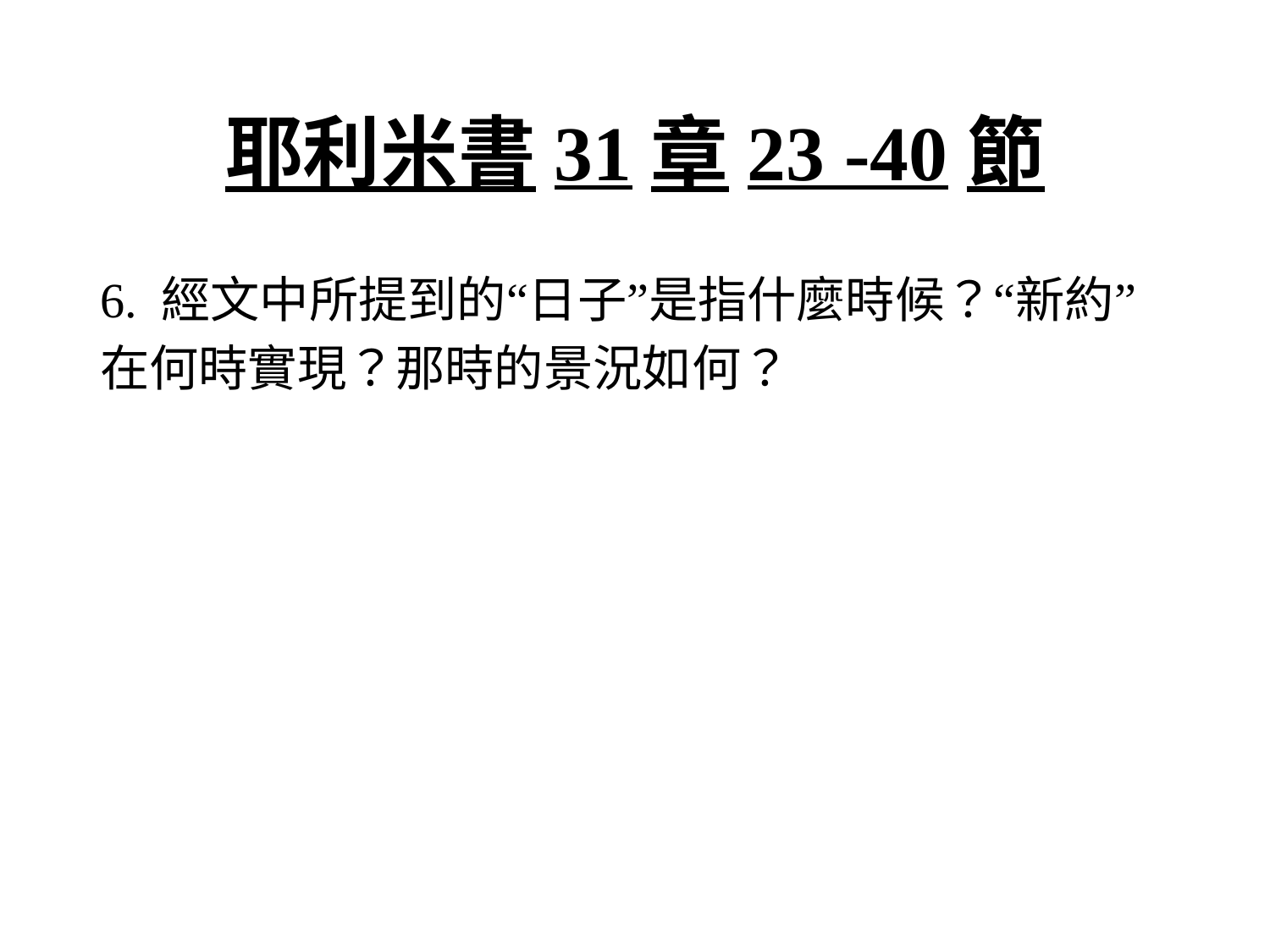

# 耶利米書31章23 -40節
6. 經文中所提到的“日子”是指什麼時候？“新約”在何時實現？那時的景況如何？